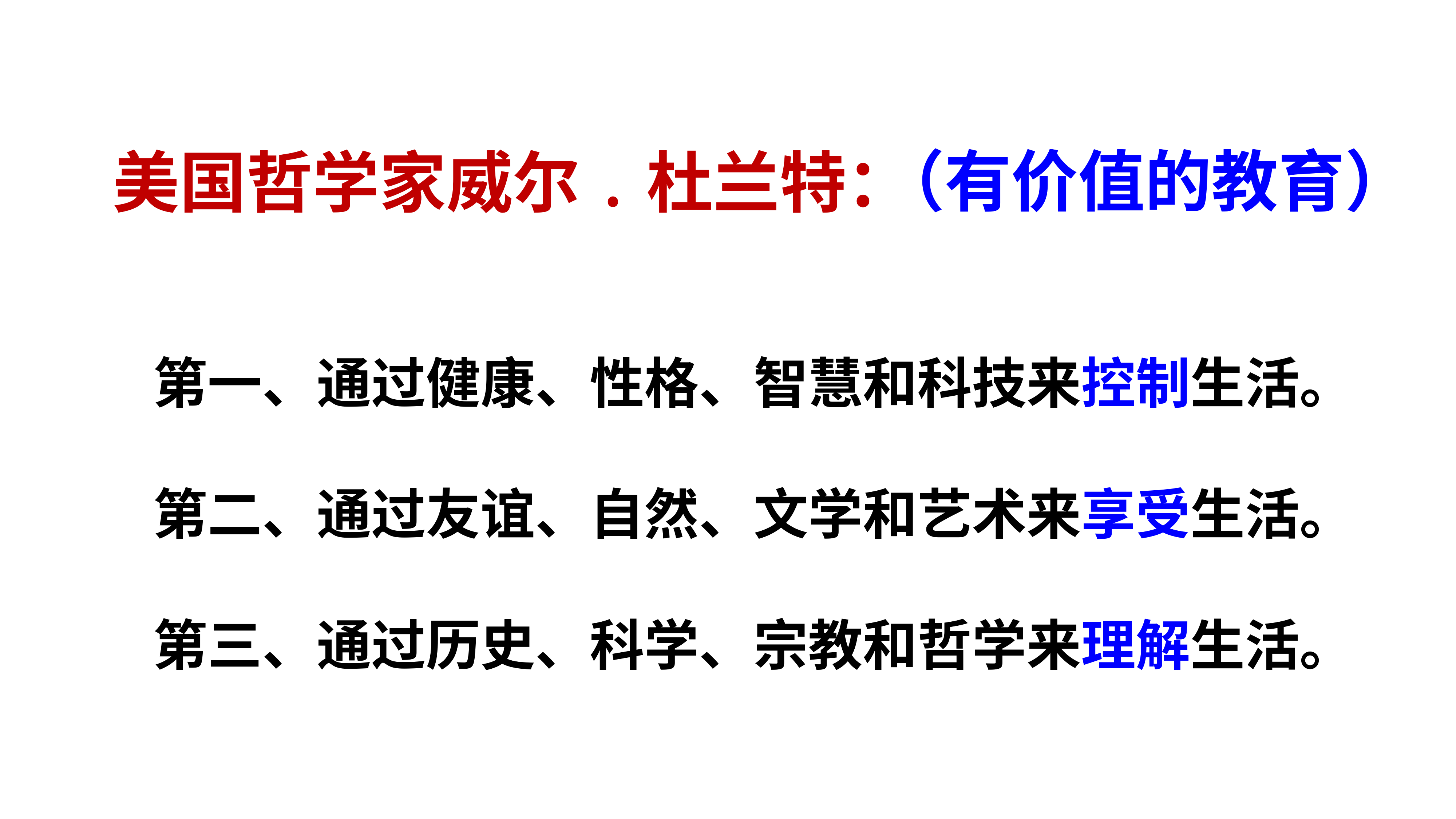

（有价值的教育）
美国哲学家威尔﹒杜兰特：
第一、通过健康、性格、智慧和科技来控制生活。
第二、通过友谊、自然、文学和艺术来享受生活。
第三、通过历史、科学、宗教和哲学来理解生活。